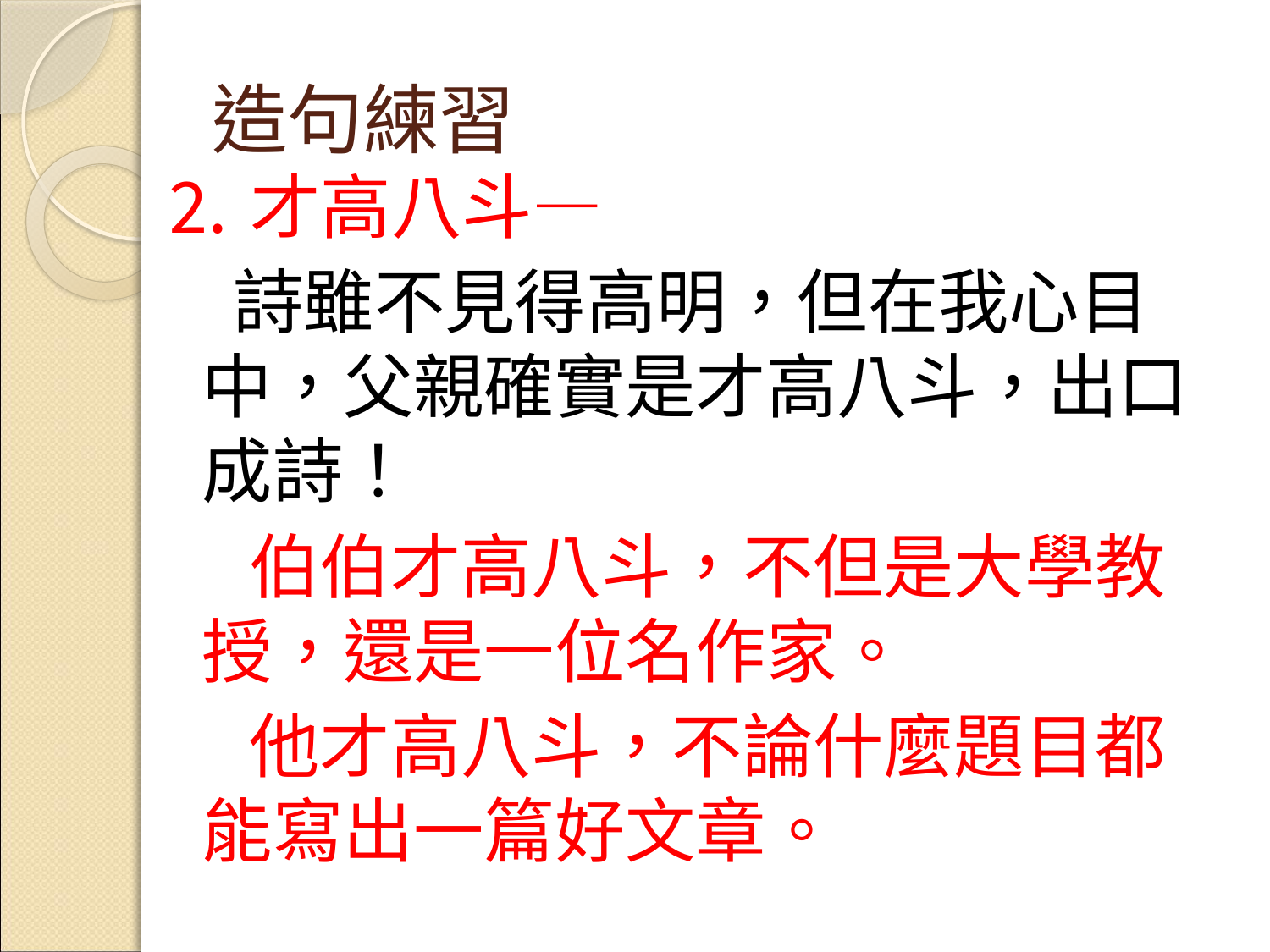

造句練習
⒉才高八斗—
　詩雖不見得高明，但在我心目中，父親確實是才高八斗，出口成詩！
　 伯伯才高八斗，不但是大學教授，還是一位名作家。
　 他才高八斗，不論什麼題目都能寫出一篇好文章。